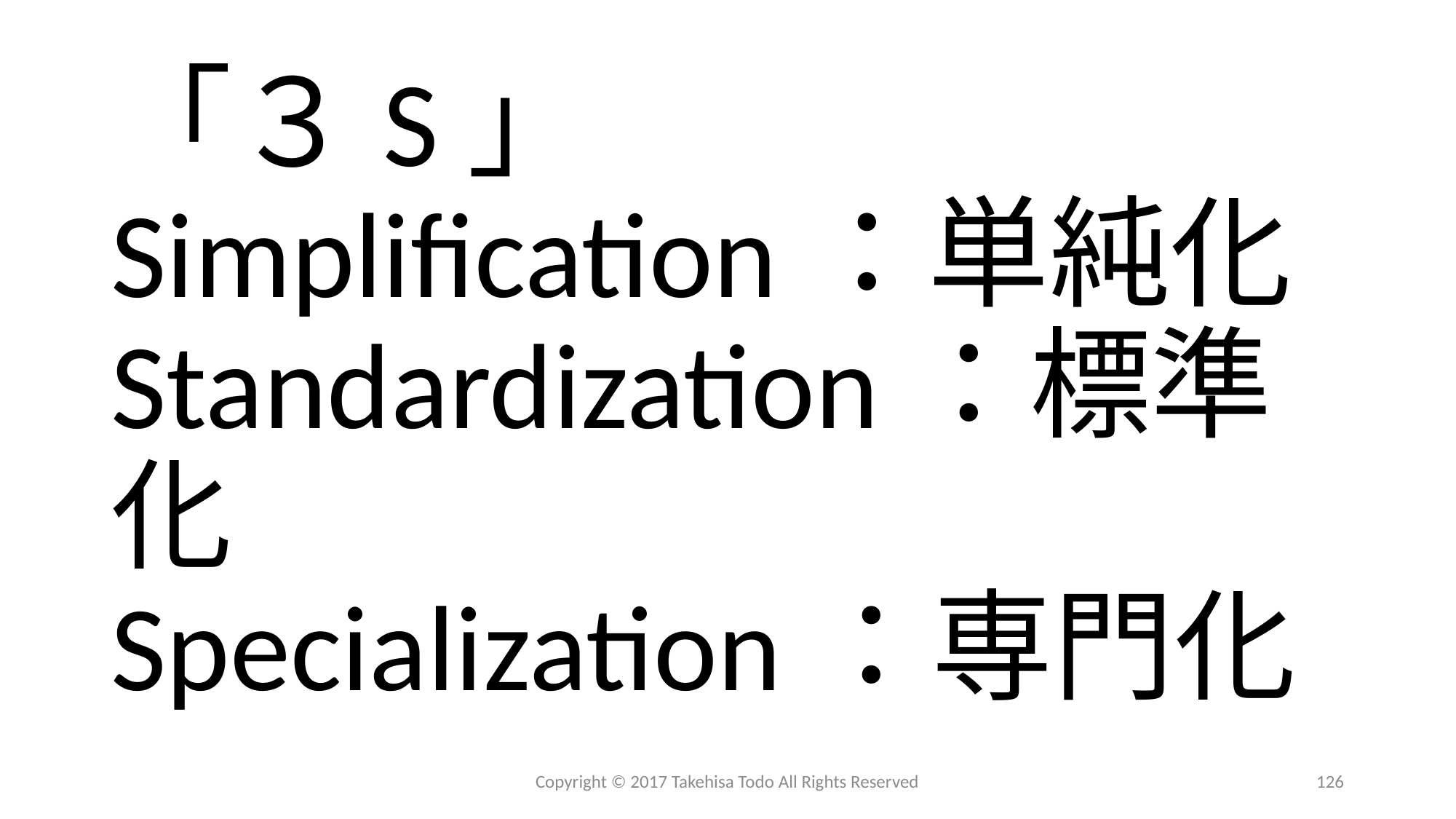

# 「３S」 Simplification：単純化 Standardization：標準化 Specialization：専門化
Copyright © 2017 Takehisa Todo All Rights Reserved
126